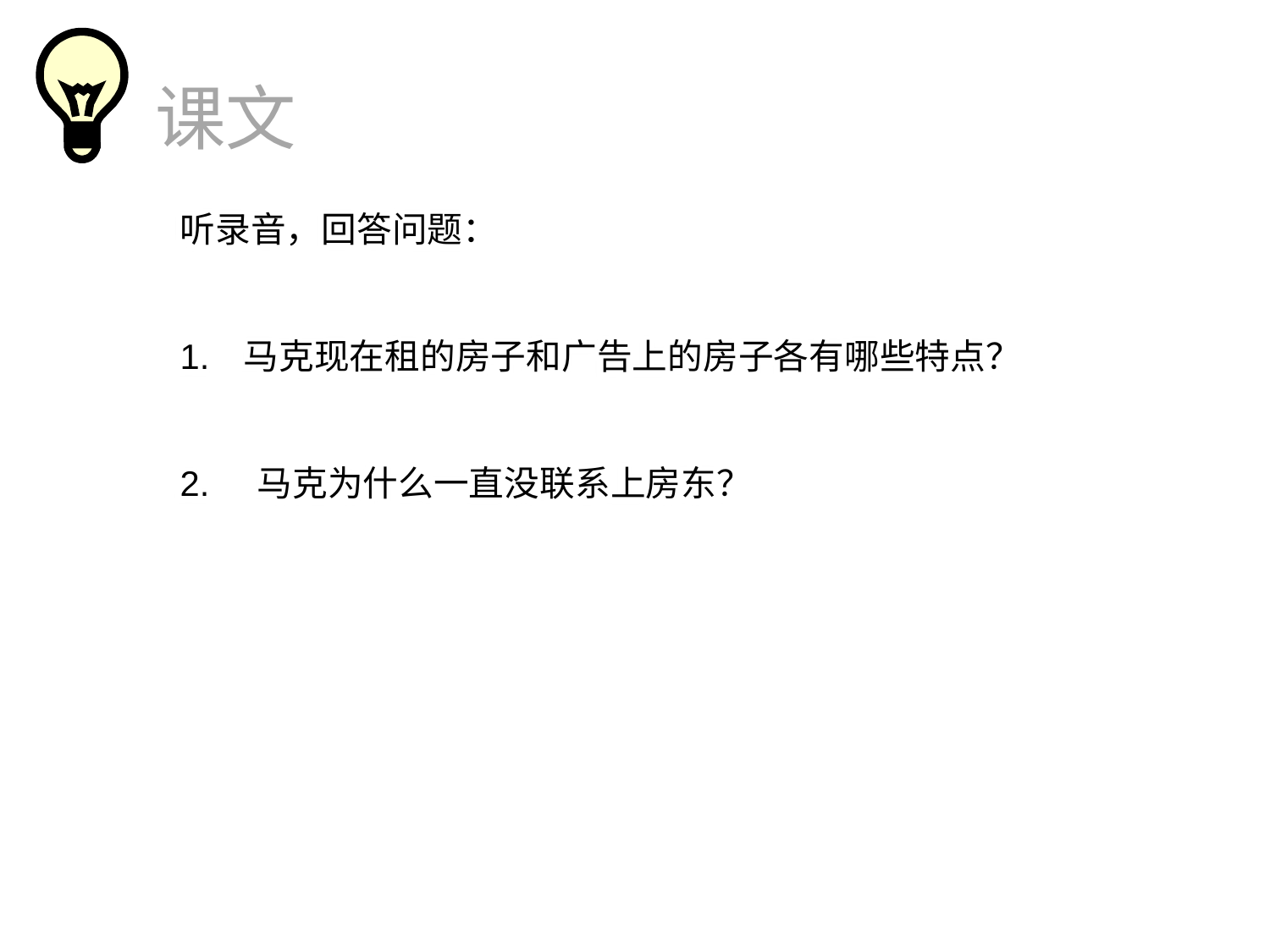

课文
听录音，回答问题：

马克现在租的房子和广告上的房子各有哪些特点？

2.    马克为什么一直没联系上房东？